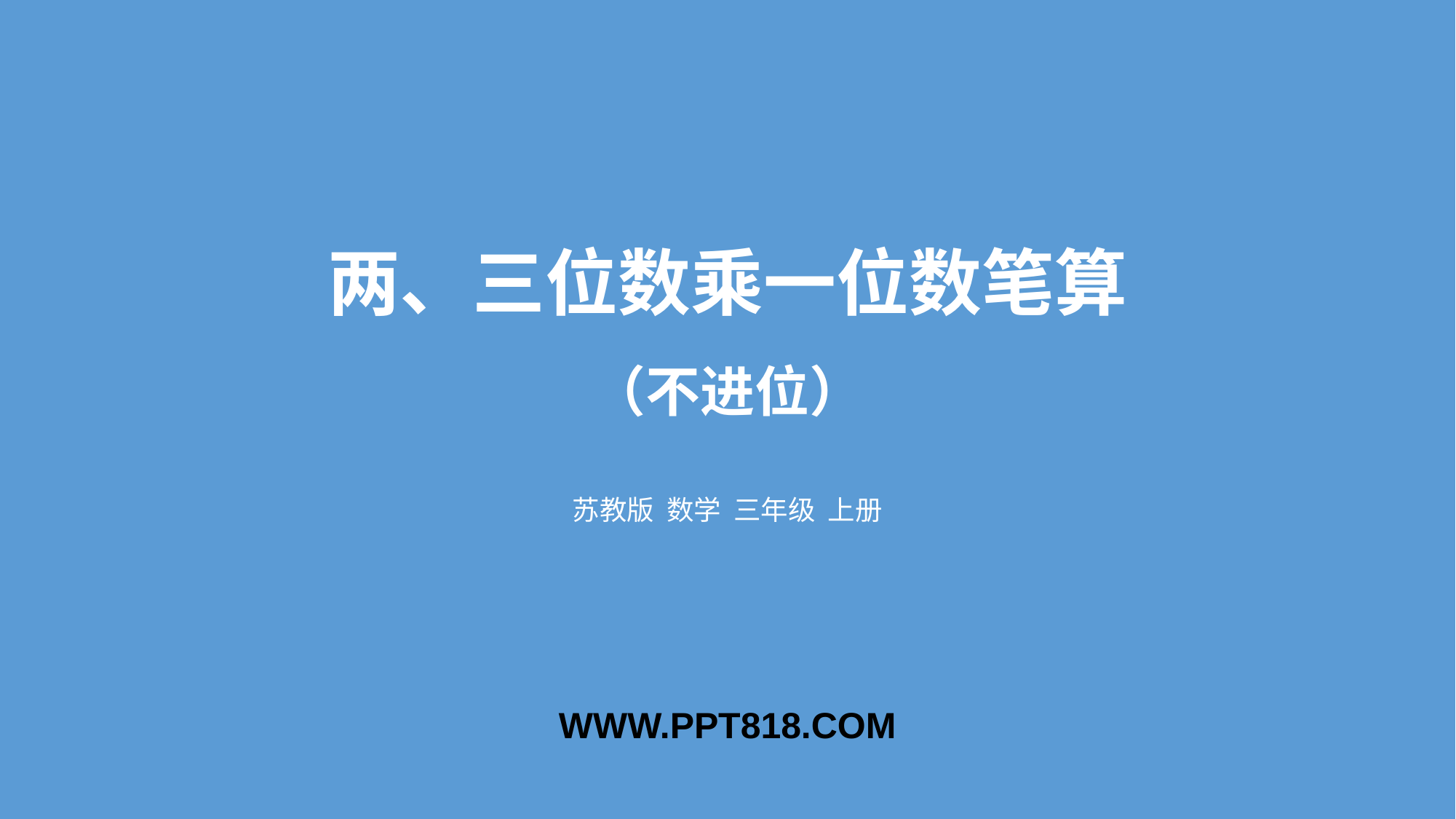

两、三位数乘一位数笔算
（不进位）
苏教版  数学  三年级  上册
WWW.PPT818.COM